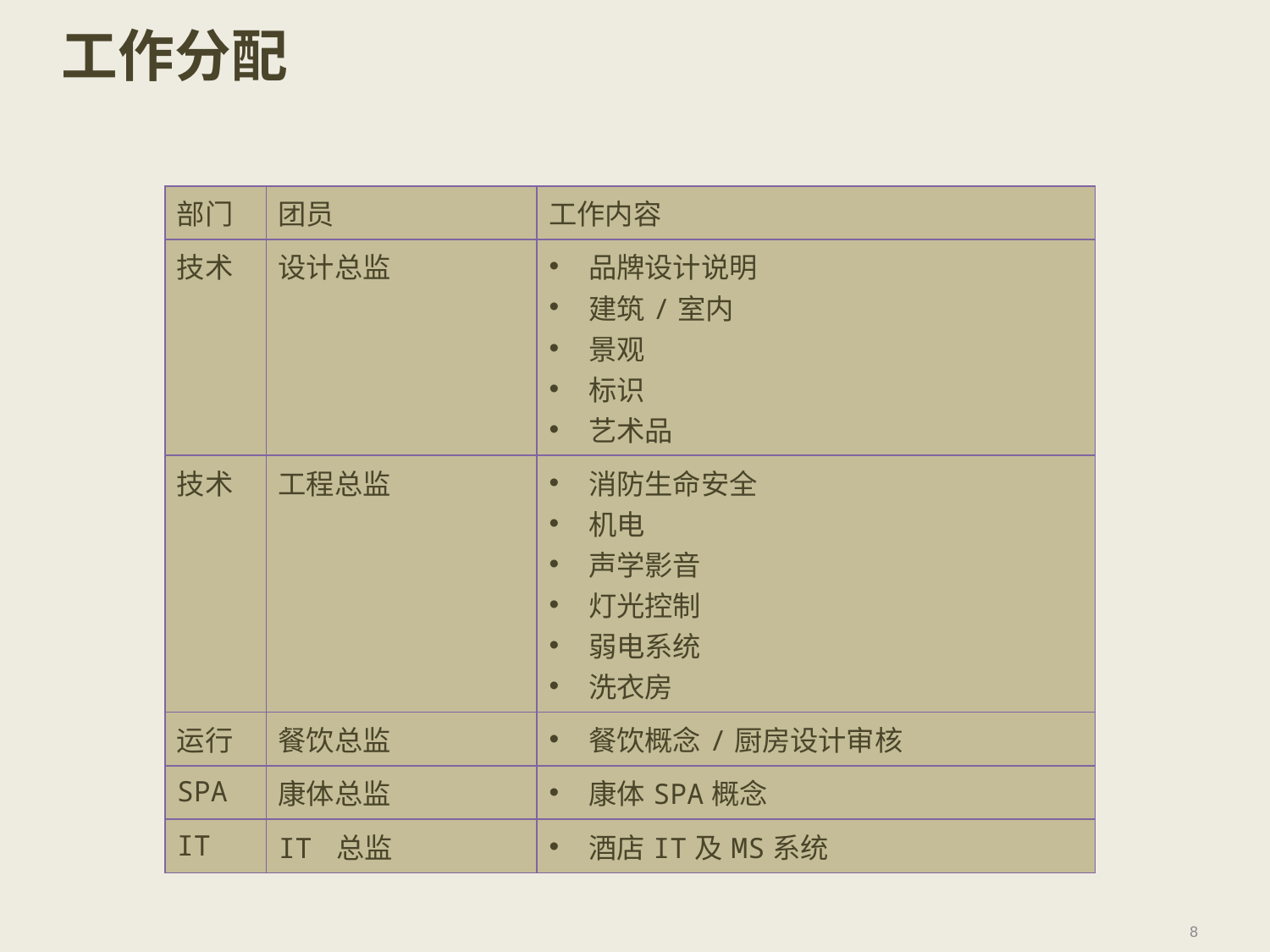

# 工作分配
| 部门 | 团员 | 工作内容 |
| --- | --- | --- |
| 技术 | 设计总监 | 品牌设计说明 建筑/室内 景观 标识 艺术品 |
| 技术 | 工程总监 | 消防生命安全 机电 声学影音 灯光控制 弱电系统 洗衣房 |
| 运行 | 餐饮总监 | 餐饮概念/厨房设计审核 |
| SPA | 康体总监 | 康体SPA概念 |
| IT | IT 总监 | 酒店IT及MS系统 |
8